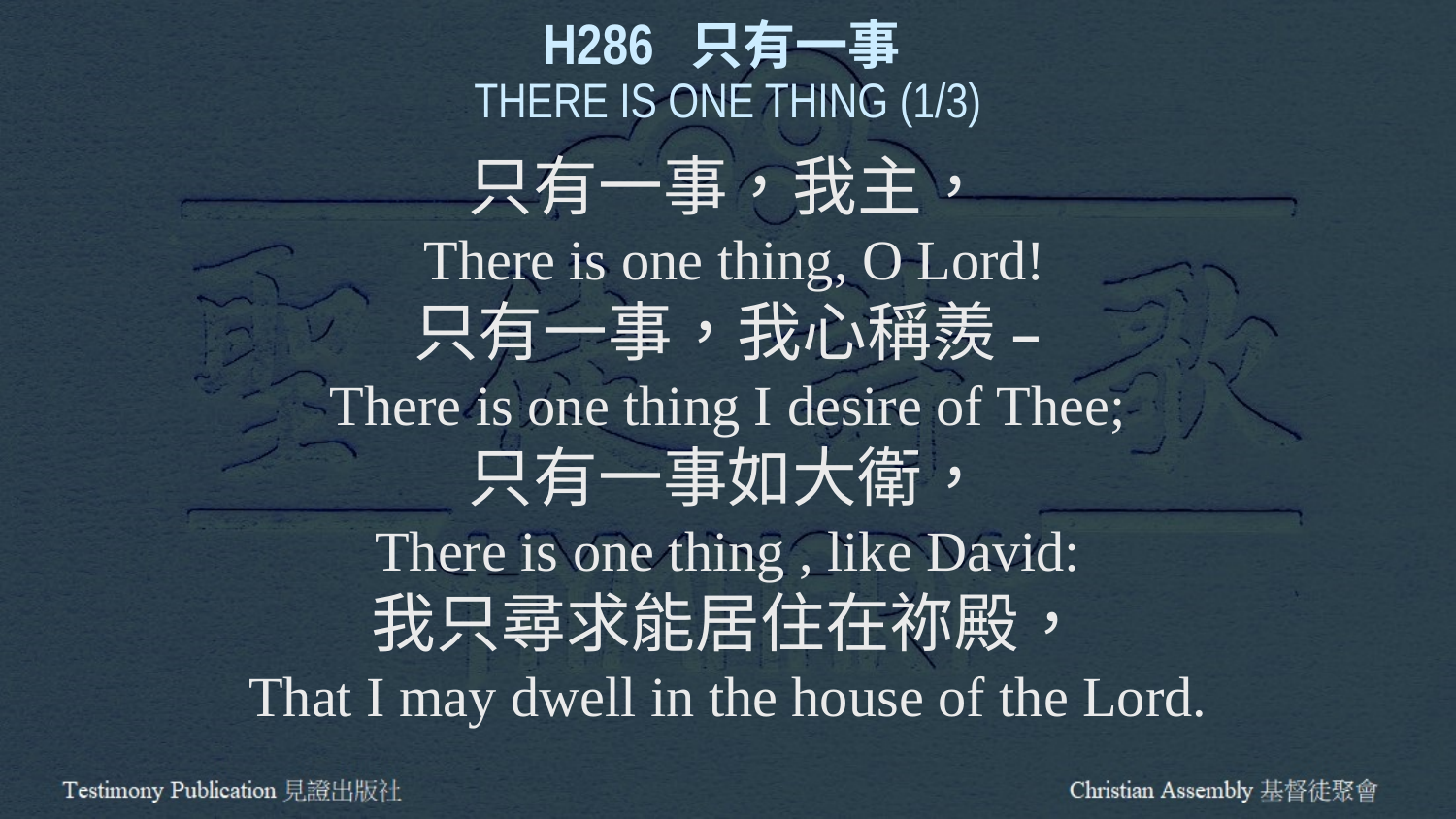

H286  只有一事
THERE IS ONE THING (1/3)
只有一事，我主，
 There is one thing, O Lord!
只有一事，我心稱羨 –
There is one thing I desire of Thee;
只有一事如大衛，
There is one thing , like David:
我只尋求能居住在祢殿，
That I may dwell in the house of the Lord.